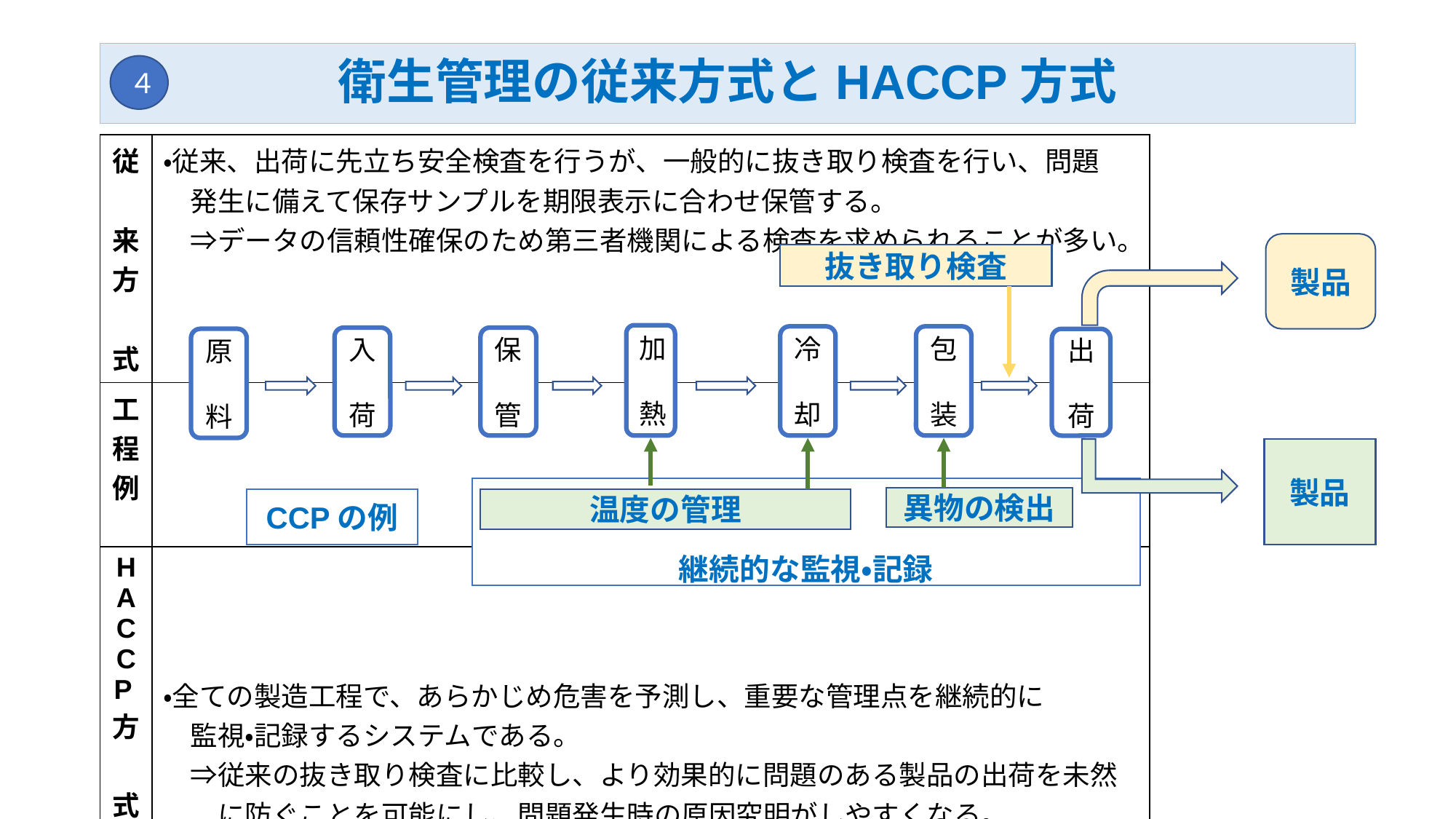

# 衛生管理の従来方式とHACCP方式
４
| 従　来 方　式 | ・従来、出荷に先立ち安全検査を行うが、一般的に抜き取り検査を行い、問題 　発生に備えて保存サンプルを期限表示に合わせ保管する。 　⇒データの信頼性確保のため第三者機関による検査を求められることが多い。 |
| --- | --- |
| 工程例 |  |
| HACCP方　式 | ・全ての製造工程で、あらかじめ危害を予測し、重要な管理点を継続的に 　監視・記録するシステムである。 　⇒従来の抜き取り検査に比較し、より効果的に問題のある製品の出荷を未然 　　に防ぐことを可能にし、問題発生時の原因究明がしやすくなる。 |
製品
抜き取り検査

加

熱
冷

却
包

装
入

荷
保

管
原

料
出

荷

製品

継続的な監視・記録
異物の検出
CCPの例
温度の管理